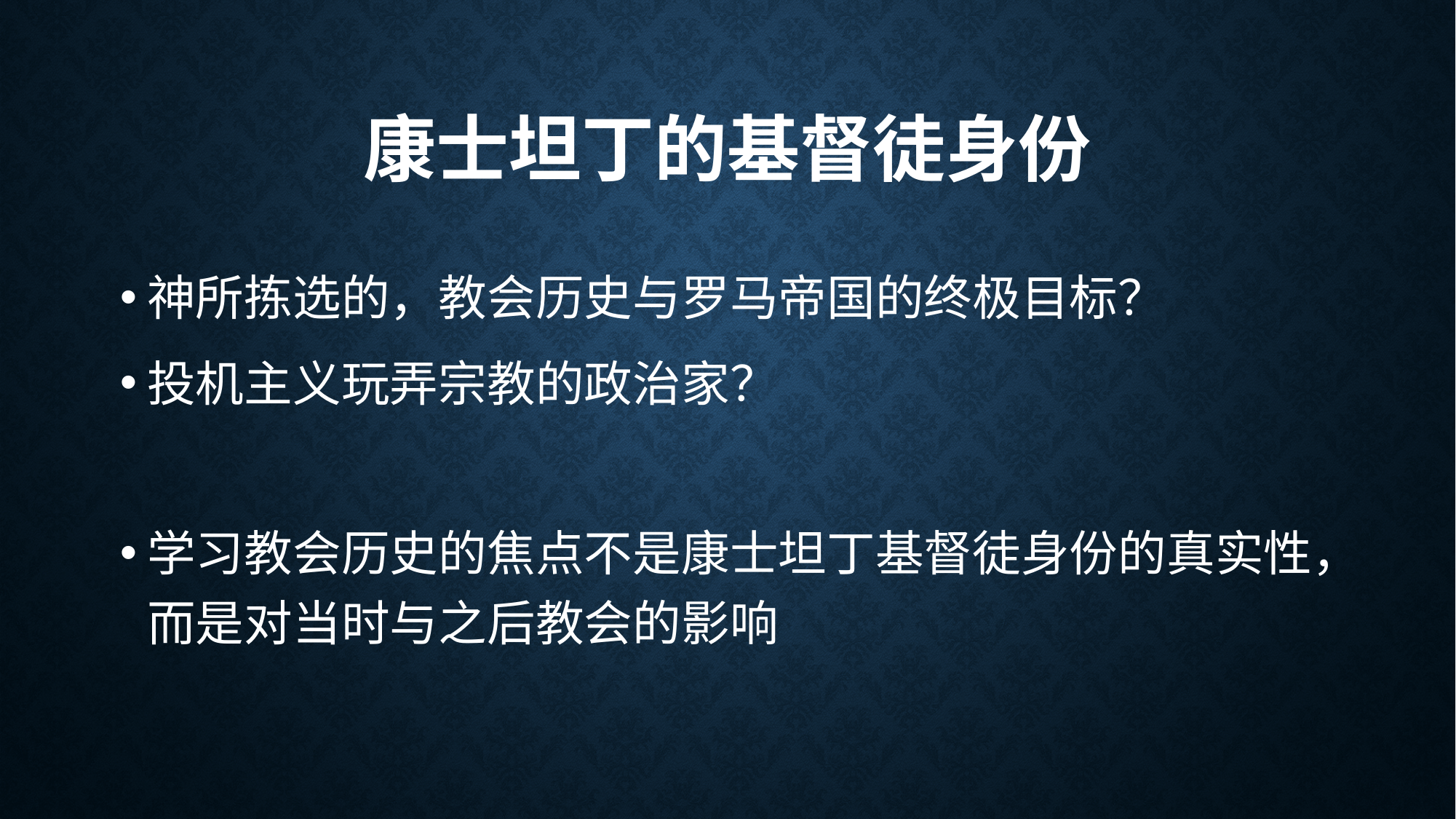

# 康士坦丁的基督徒身份
神所拣选的，教会历史与罗马帝国的终极目标？
投机主义玩弄宗教的政治家？

学习教会历史的焦点不是康士坦丁基督徒身份的真实性，而是对当时与之后教会的影响